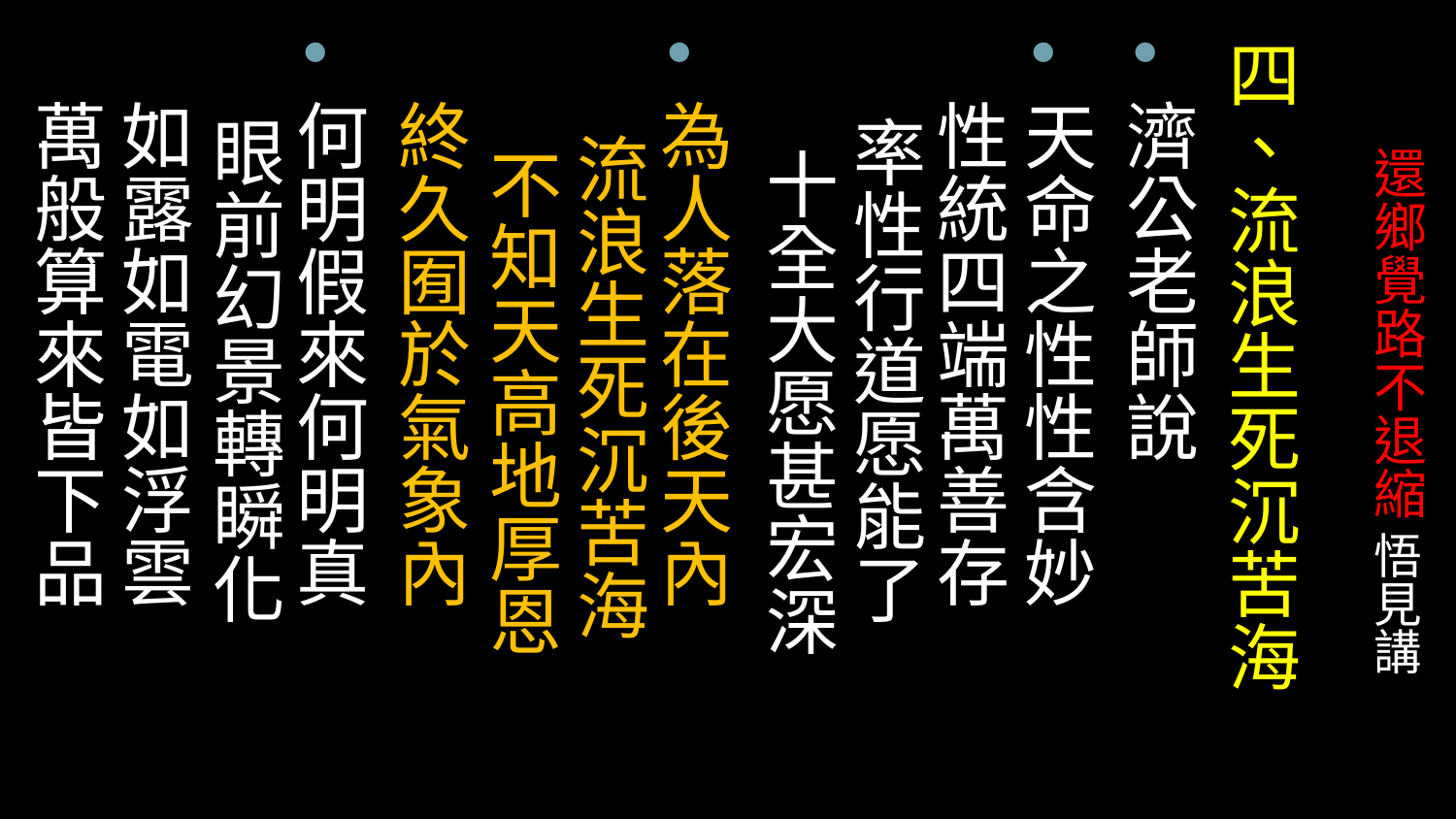

四、流浪生死沉苦海
濟公老師說
天命之性性含妙
性統四端萬善存　        率性行道愿能了　         十全大愿甚宏深
為人落在後天內　         流浪生死沉苦海　        不知天高地厚恩       終久囿於氣象內
何明假來何明真　        眼前幻景轉瞬化
如露如電如浮雲       萬般算來皆下品
# 還鄉覺路不退縮 悟見講